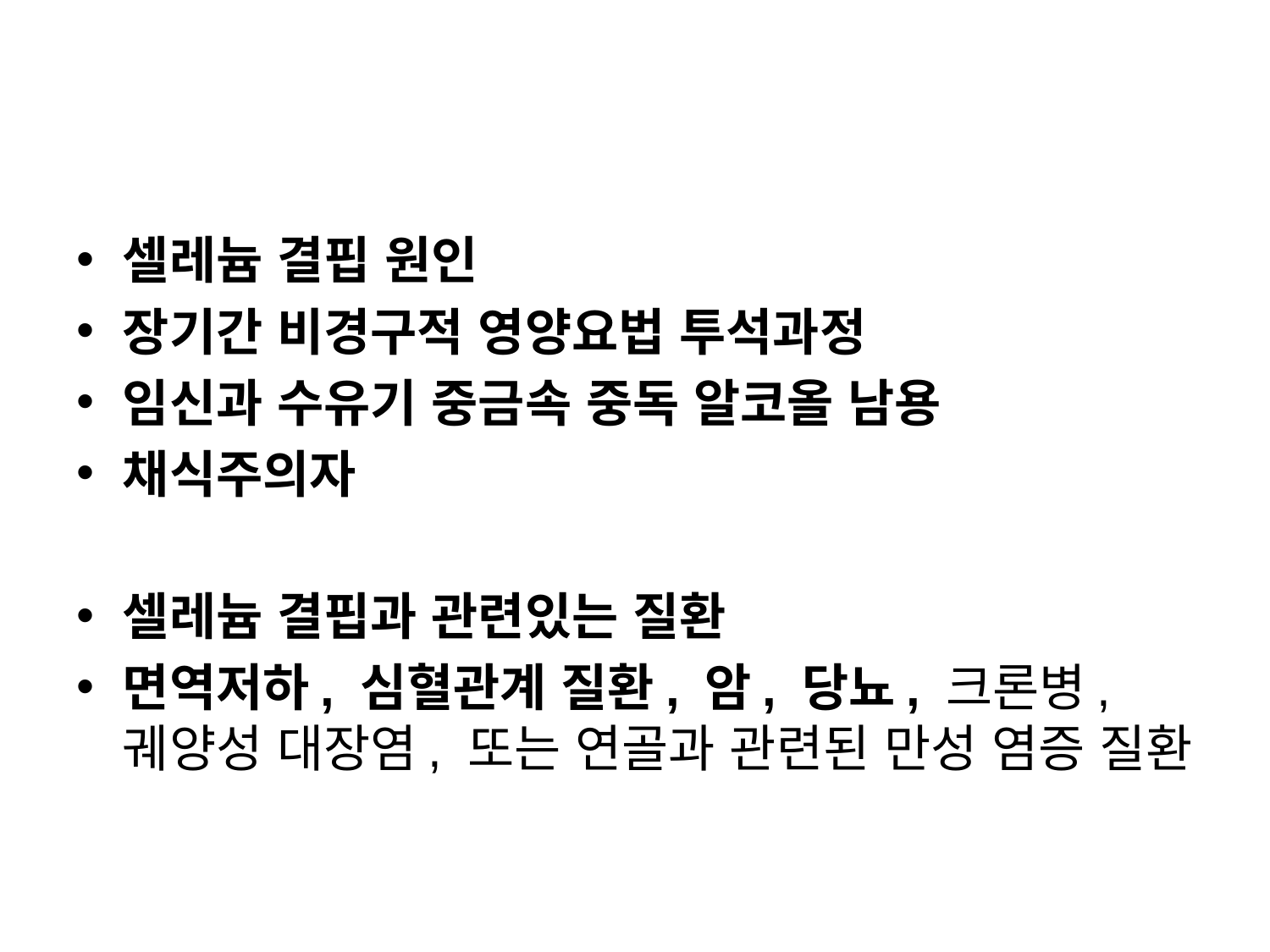

#
셀레늄 결핍 원인
장기간 비경구적 영양요법 투석과정
임신과 수유기 중금속 중독 알코올 남용
채식주의자

셀레늄 결핍과 관련있는 질환
면역저하, 심혈관계 질환, 암, 당뇨, 크론병, 궤양성 대장염, 또는 연골과 관련된 만성 염증 질환